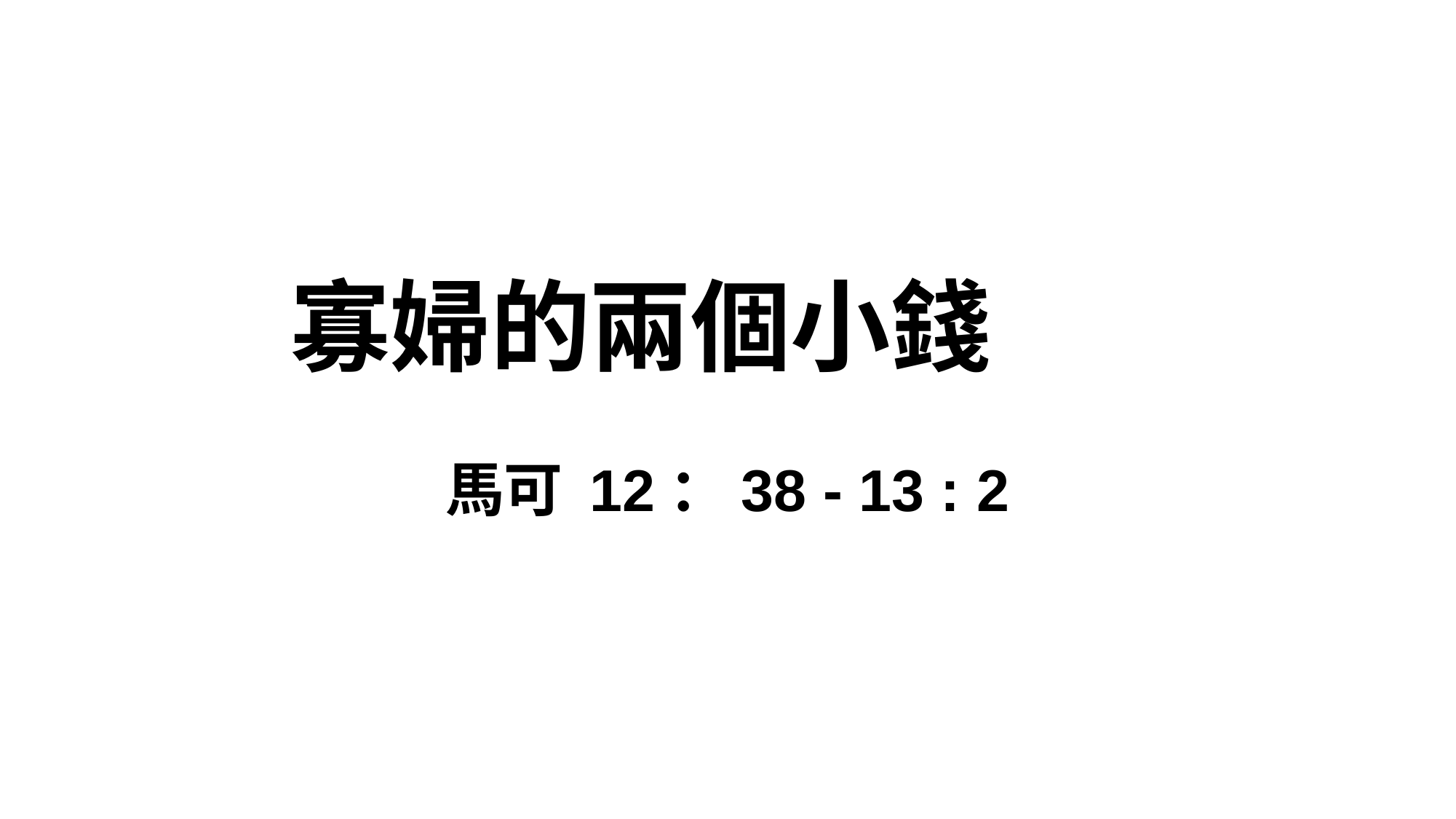

# 寡婦的兩個小錢
馬可 12：38 - 13 : 2